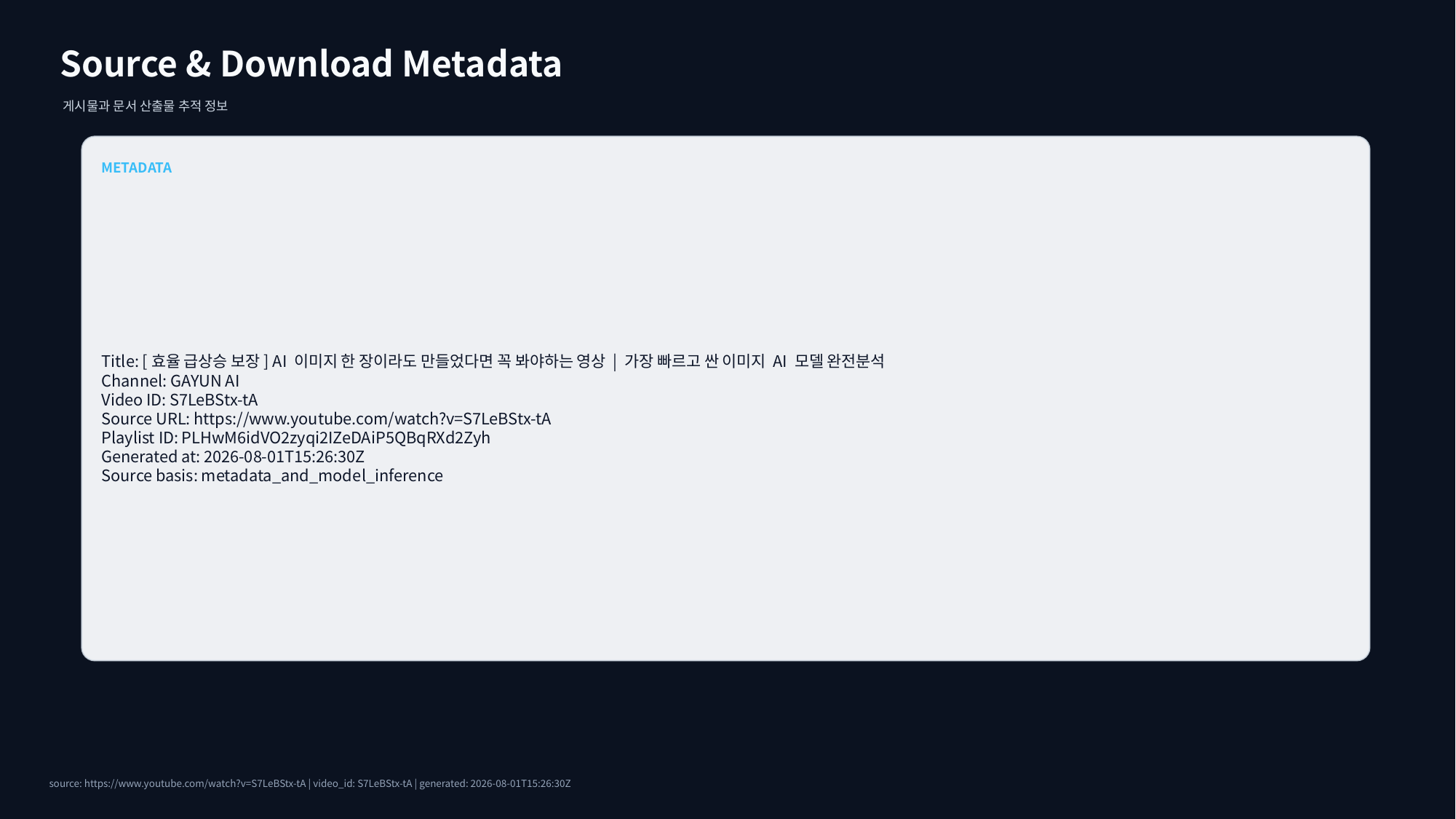

Source & Download Metadata
게시물과 문서 산출물 추적 정보

METADATA
Title: [효율 급상승 보장] AI 이미지 한 장이라도 만들었다면 꼭 봐야하는 영상 | 가장 빠르고 싼 이미지 AI 모델 완전분석
Channel: GAYUN AI
Video ID: S7LeBStx-tA
Source URL: https://www.youtube.com/watch?v=S7LeBStx-tA
Playlist ID: PLHwM6idVO2zyqi2IZeDAiP5QBqRXd2Zyh
Generated at: 2026-08-01T15:26:30Z
Source basis: metadata_and_model_inference
source: https://www.youtube.com/watch?v=S7LeBStx-tA | video_id: S7LeBStx-tA | generated: 2026-08-01T15:26:30Z